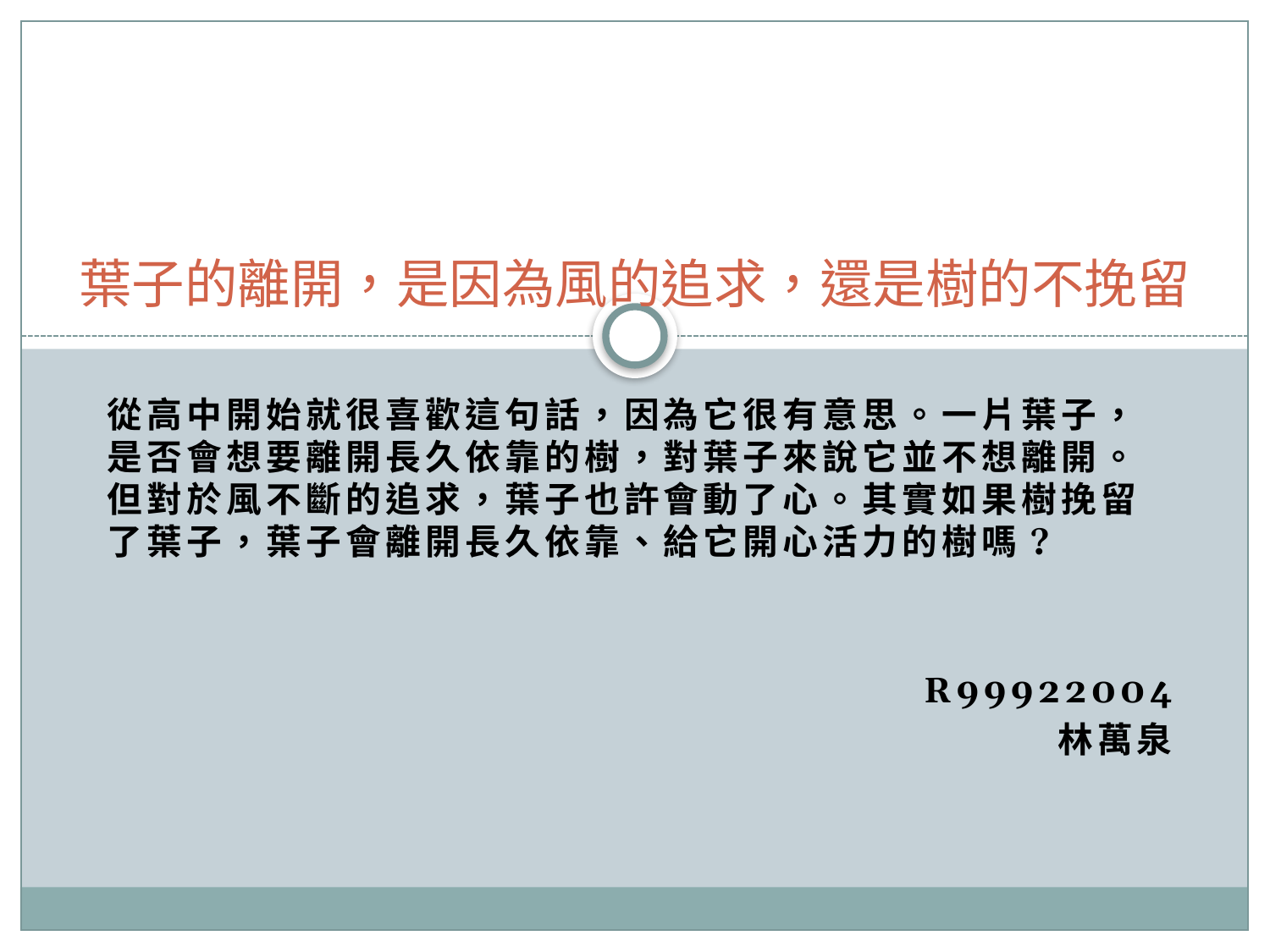

# 葉子的離開，是因為風的追求，還是樹的不挽留
從高中開始就很喜歡這句話，因為它很有意思。一片葉子，是否會想要離開長久依靠的樹，對葉子來說它並不想離開。但對於風不斷的追求，葉子也許會動了心。其實如果樹挽留了葉子，葉子會離開長久依靠、給它開心活力的樹嗎?

R99922004
林萬泉